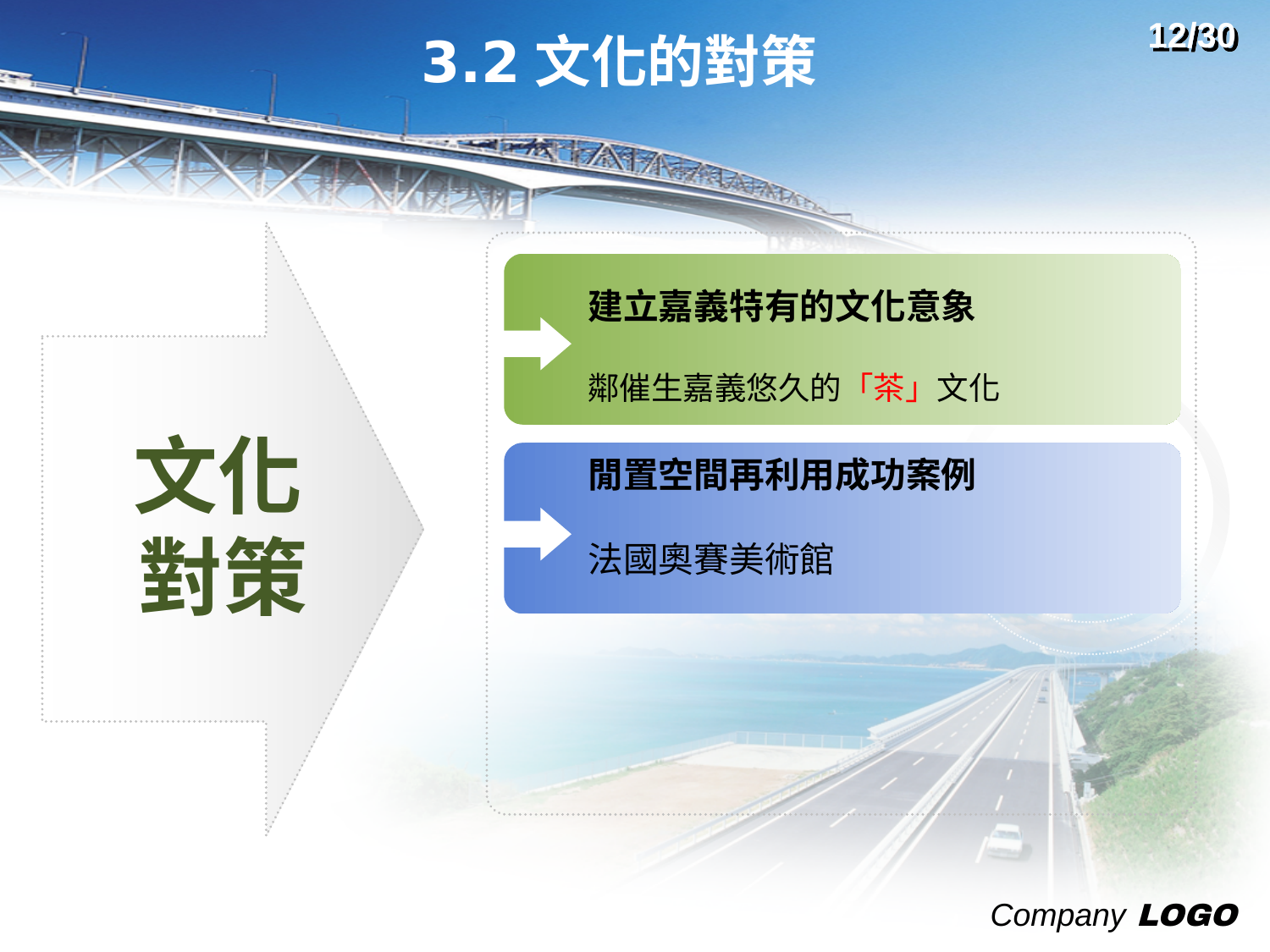

12/30
# 3.2文化的對策

建立嘉義特有的文化意象

鄰催生嘉義悠久的「茶」文化
 文化對策

閒置空間再利用成功案例

法國奧賽美術館